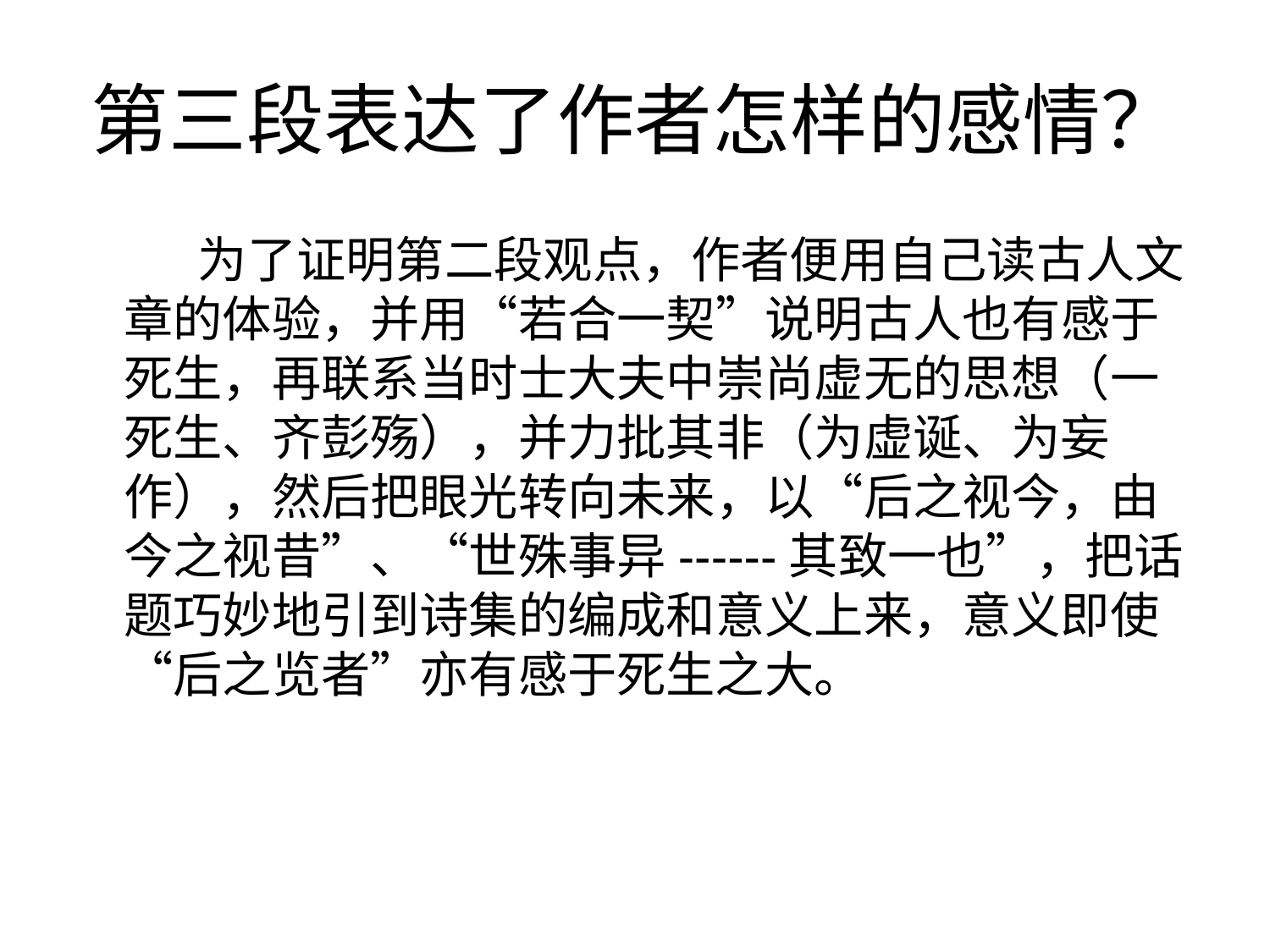

# 第三段表达了作者怎样的感情？
          为了证明第二段观点，作者便用自己读古人文章的体验，并用“若合一契”说明古人也有感于死生，再联系当时士大夫中崇尚虚无的思想（一死生、齐彭殇），并力批其非（为虚诞、为妄作），然后把眼光转向未来，以“后之视今，由今之视昔”、“世殊事异------其致一也”，把话题巧妙地引到诗集的编成和意义上来，意义即使“后之览者”亦有感于死生之大。